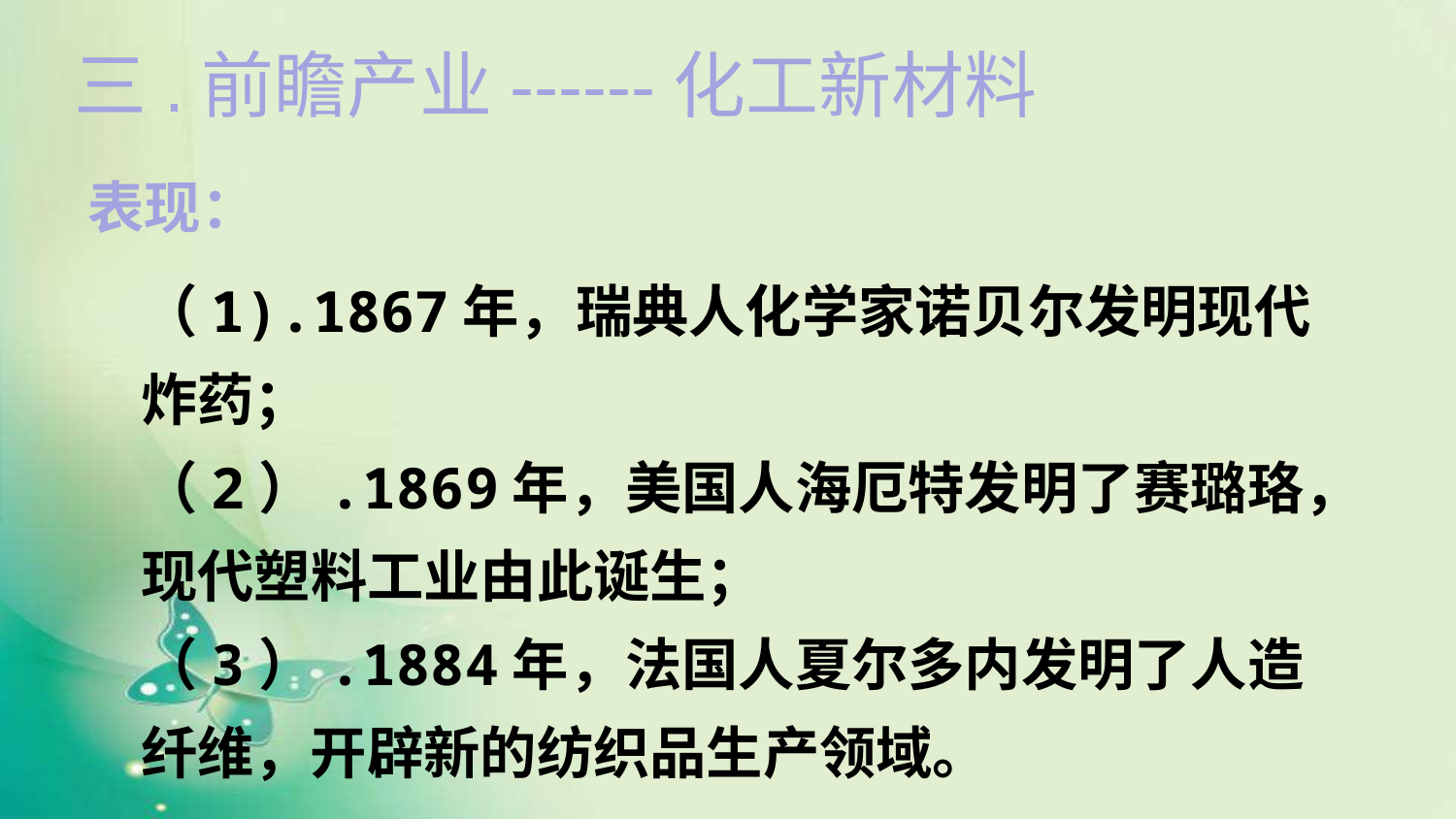

三.前瞻产业------化工新材料
表现：
（1).1867年，瑞典人化学家诺贝尔发明现代炸药；
（2）.1869年，美国人海厄特发明了赛璐珞，现代塑料工业由此诞生；
（3）.1884年，法国人夏尔多内发明了人造纤维，开辟新的纺织品生产领域。